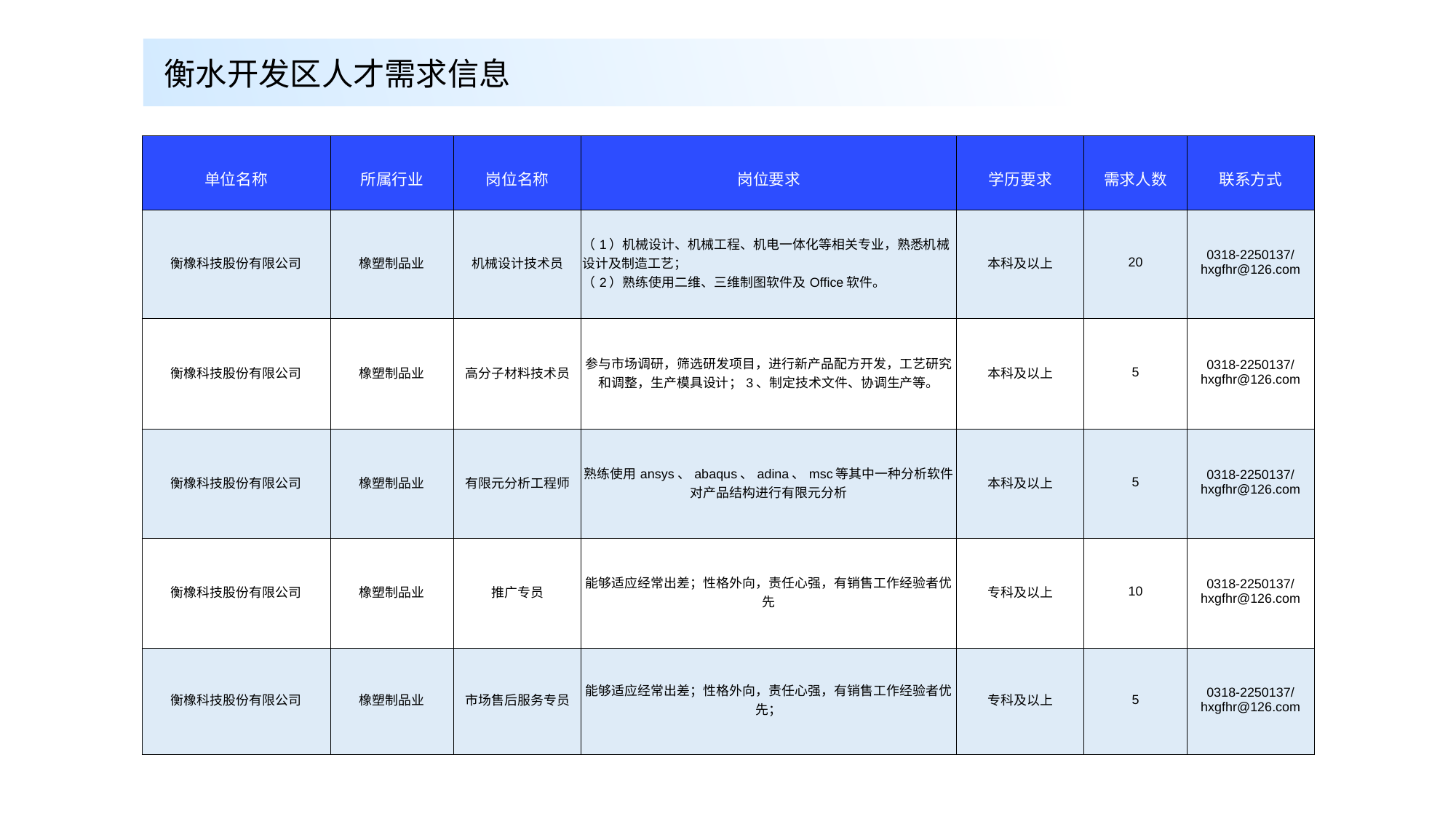

衡水开发区人才需求信息
| 单位名称 | 所属行业 | 岗位名称 | 岗位要求 | 学历要求 | 需求人数 | 联系方式 |
| --- | --- | --- | --- | --- | --- | --- |
| 衡橡科技股份有限公司 | 橡塑制品业 | 机械设计技术员 | （1）机械设计、机械工程、机电一体化等相关专业，熟悉机械设计及制造工艺； （2）熟练使用二维、三维制图软件及Office软件。 | 本科及以上 | 20 | 0318-2250137/ hxgfhr@126.com |
| 衡橡科技股份有限公司 | 橡塑制品业 | 高分子材料技术员 | 参与市场调研，筛选研发项目，进行新产品配方开发，工艺研究和调整，生产模具设计；3、制定技术文件、协调生产等。 | 本科及以上 | 5 | 0318-2250137/ hxgfhr@126.com |
| 衡橡科技股份有限公司 | 橡塑制品业 | 有限元分析工程师 | 熟练使用ansys、abaqus、adina、msc等其中一种分析软件对产品结构进行有限元分析 | 本科及以上 | 5 | 0318-2250137/ hxgfhr@126.com |
| 衡橡科技股份有限公司 | 橡塑制品业 | 推广专员 | 能够适应经常出差；性格外向，责任心强，有销售工作经验者优先 | 专科及以上 | 10 | 0318-2250137/ hxgfhr@126.com |
| 衡橡科技股份有限公司 | 橡塑制品业 | 市场售后服务专员 | 能够适应经常出差；性格外向，责任心强，有销售工作经验者优先； | 专科及以上 | 5 | 0318-2250137/ hxgfhr@126.com |
3